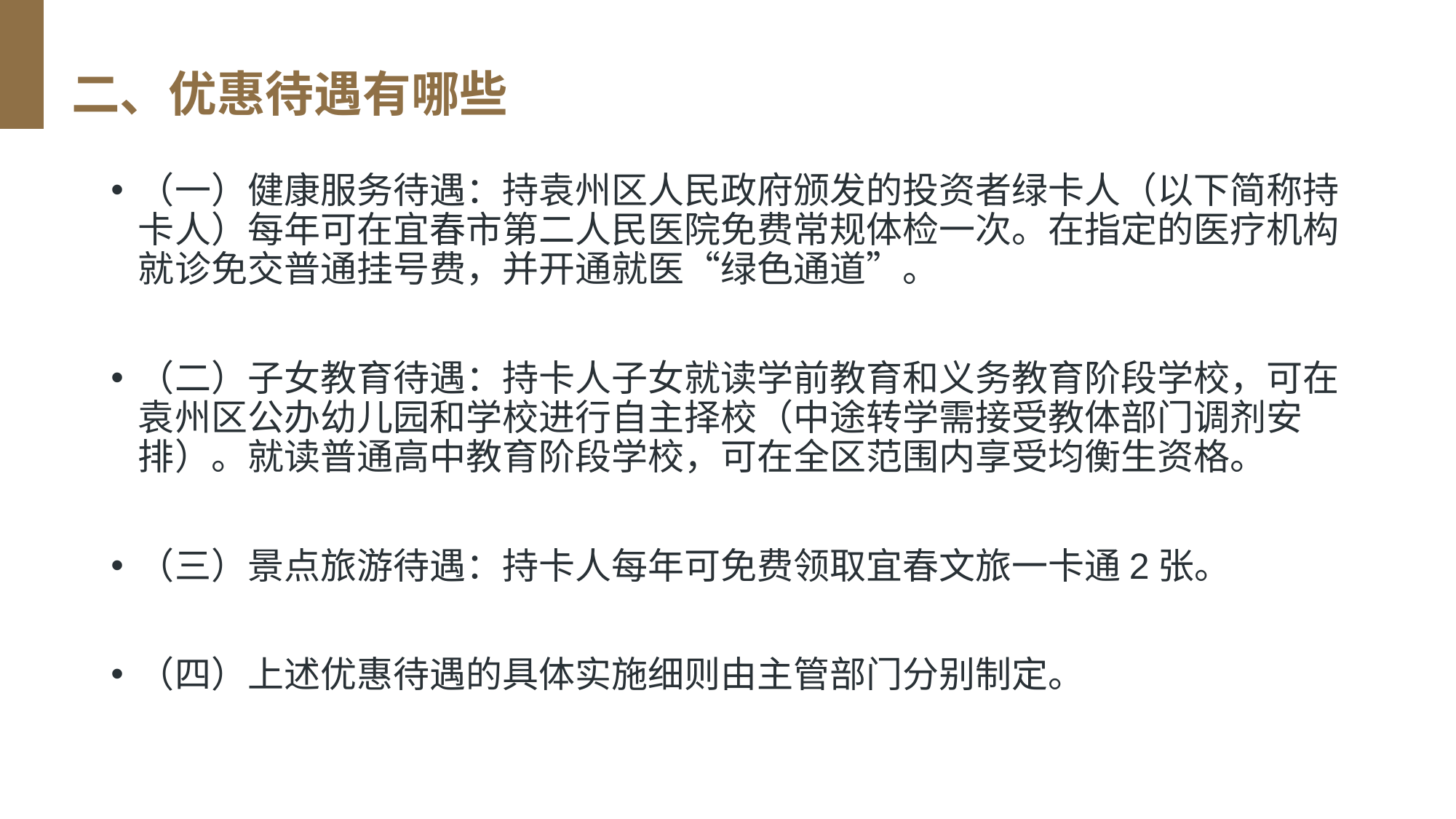

# 二、优惠待遇有哪些
（一）健康服务待遇：持袁州区人民政府颁发的投资者绿卡人（以下简称持卡人）每年可在宜春市第二人民医院免费常规体检一次。在指定的医疗机构就诊免交普通挂号费，并开通就医“绿色通道”。

（二）子女教育待遇：持卡人子女就读学前教育和义务教育阶段学校，可在袁州区公办幼儿园和学校进行自主择校（中途转学需接受教体部门调剂安排）。就读普通高中教育阶段学校，可在全区范围内享受均衡生资格。

（三）景点旅游待遇：持卡人每年可免费领取宜春文旅一卡通2张。

（四）上述优惠待遇的具体实施细则由主管部门分别制定。